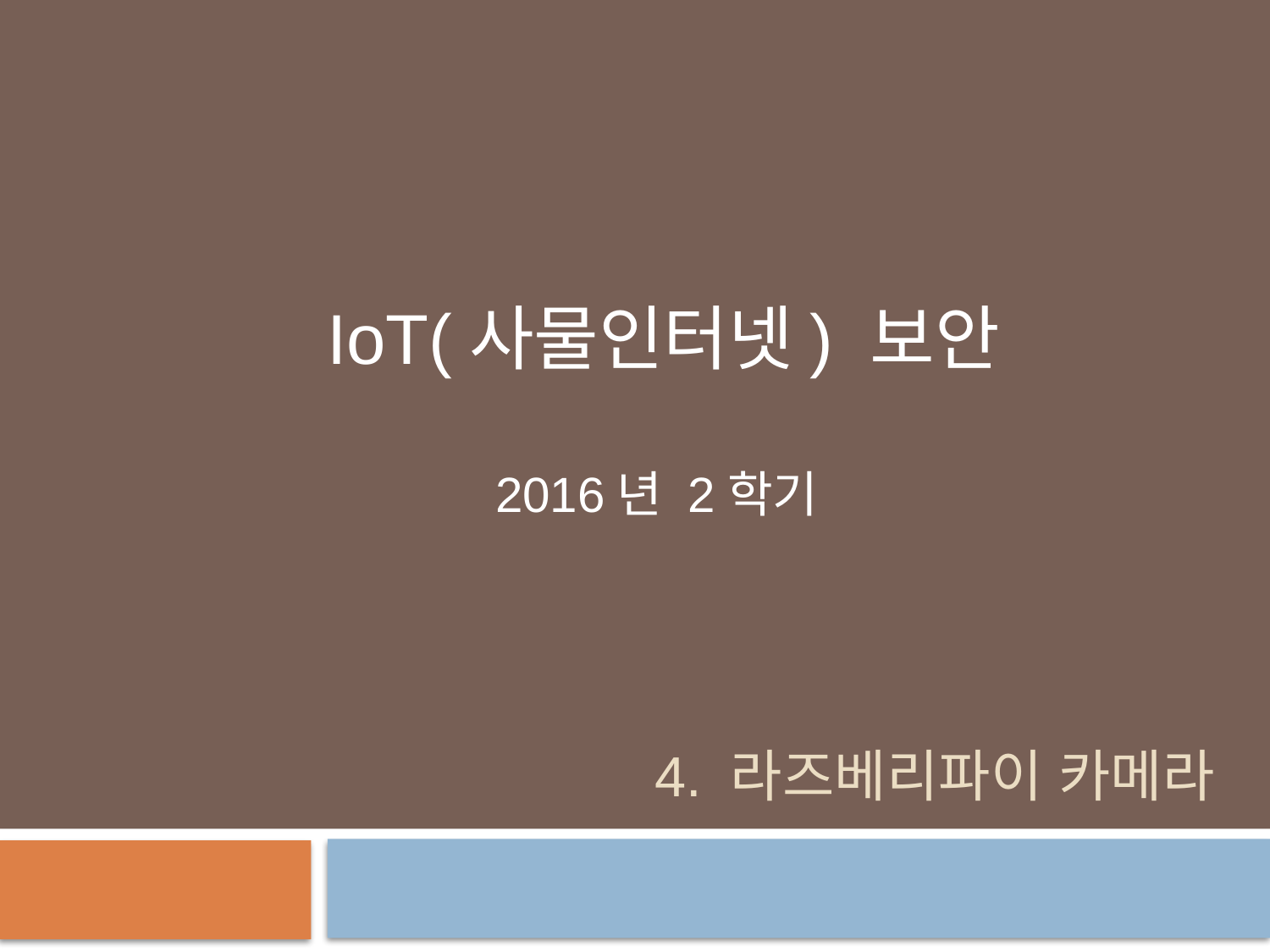

IoT(사물인터넷) 보안

2016년 2학기
# 4. 라즈베리파이 카메라